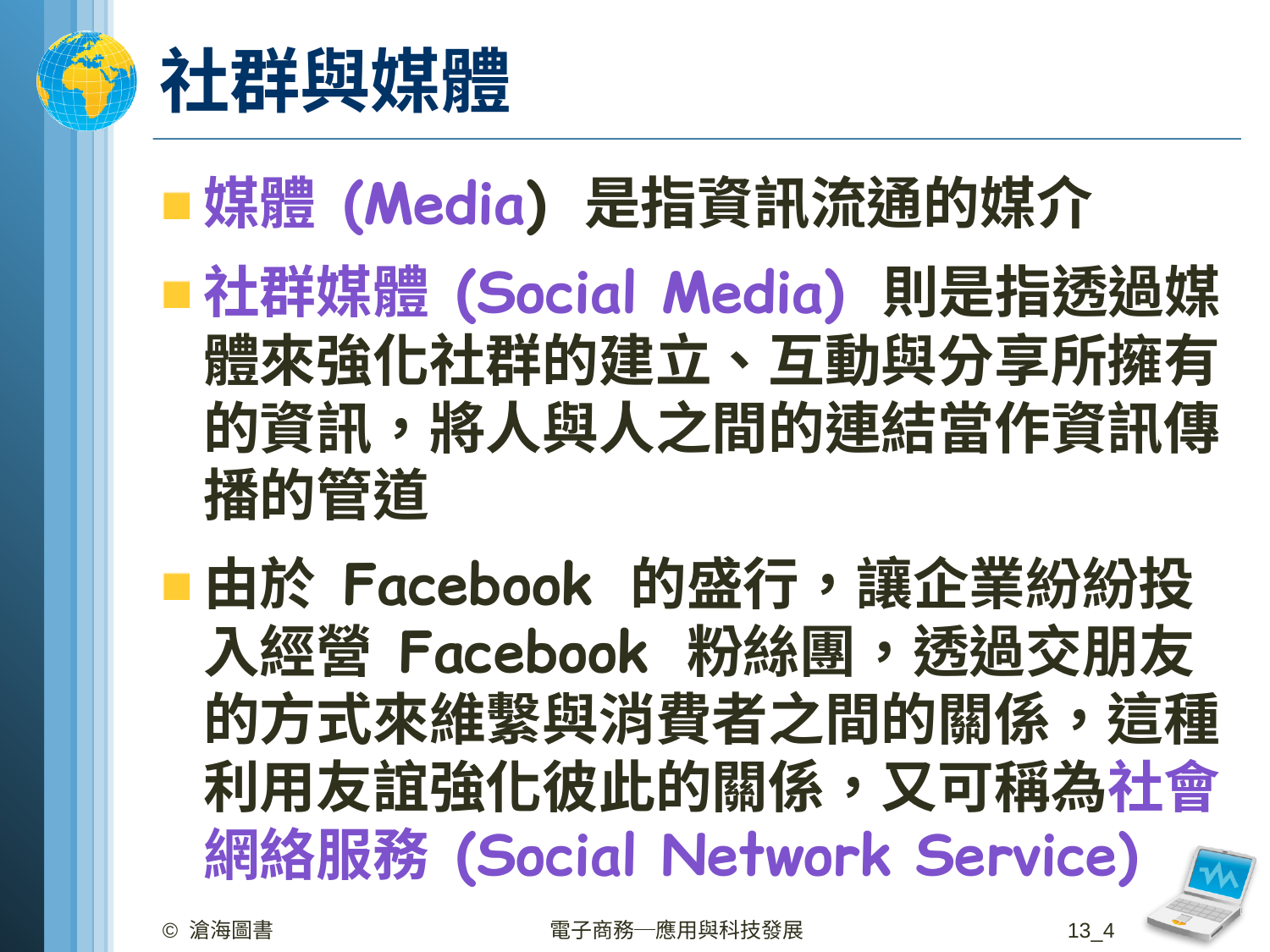

# 社群與媒體
媒體 (Media) 是指資訊流通的媒介
社群媒體 (Social Media) 則是指透過媒體來強化社群的建立、互動與分享所擁有的資訊，將人與人之間的連結當作資訊傳播的管道
由於 Facebook 的盛行，讓企業紛紛投入經營 Facebook 粉絲團，透過交朋友的方式來維繫與消費者之間的關係，這種利用友誼強化彼此的關係，又可稱為社會網絡服務 (Social Network Service)
© 滄海圖書
電子商務─應用與科技發展
13_4